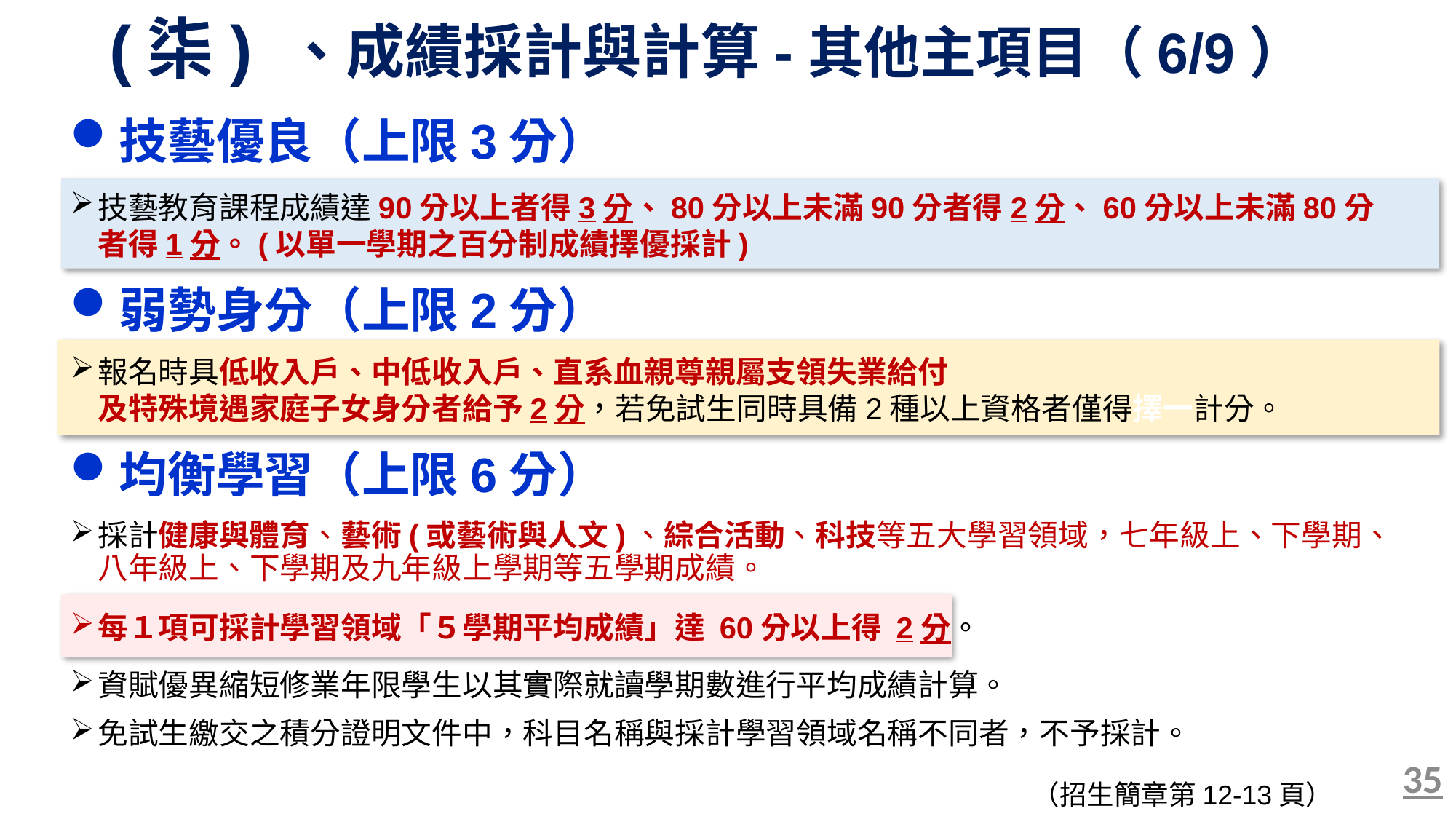

(柒) 、成績採計與計算-其他主項目（6/9）
技藝優良（上限3分）
技藝教育課程成績達90分以上者得3分、80分以上未滿90分者得2分、60分以上未滿80分者得1分。(以單一學期之百分制成績擇優採計)
弱勢身分（上限2分）
報名時具低收入戶、中低收入戶、直系血親尊親屬支領失業給付
及特殊境遇家庭子女身分者給予2分，若免試生同時具備2種以上資格者僅得擇一計分。
均衡學習（上限6分）
採計健康與體育、藝術(或藝術與人文)、綜合活動、科技等五大學習領域，七年級上、下學期、八年級上、下學期及九年級上學期等五學期成績。
每１項可採計學習領域「５學期平均成績」達 60分以上得 2分。
資賦優異縮短修業年限學生以其實際就讀學期數進行平均成績計算。
免試生繳交之積分證明文件中，科目名稱與採計學習領域名稱不同者，不予採計。

35
（招生簡章第12-13頁）